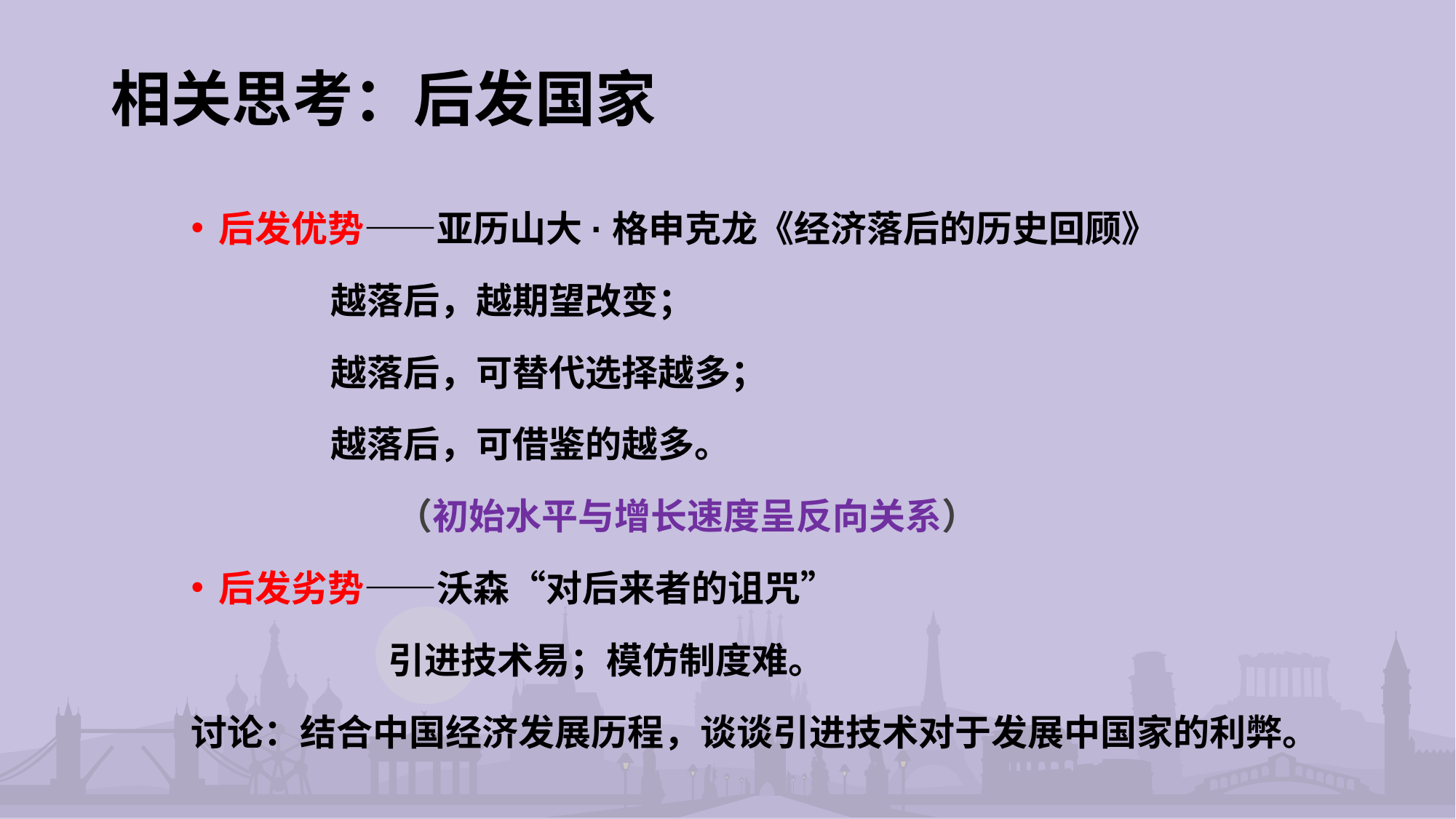

# 相关思考：后发国家
后发优势——亚历山大·格申克龙《经济落后的历史回顾》
                越落后，越期望改变；
                越落后，可替代选择越多；
                越落后，可借鉴的越多。
                        （初始水平与增长速度呈反向关系）
后发劣势——沃森“对后来者的诅咒”
                       引进技术易；模仿制度难。
讨论：结合中国经济发展历程，谈谈引进技术对于发展中国家的利弊。